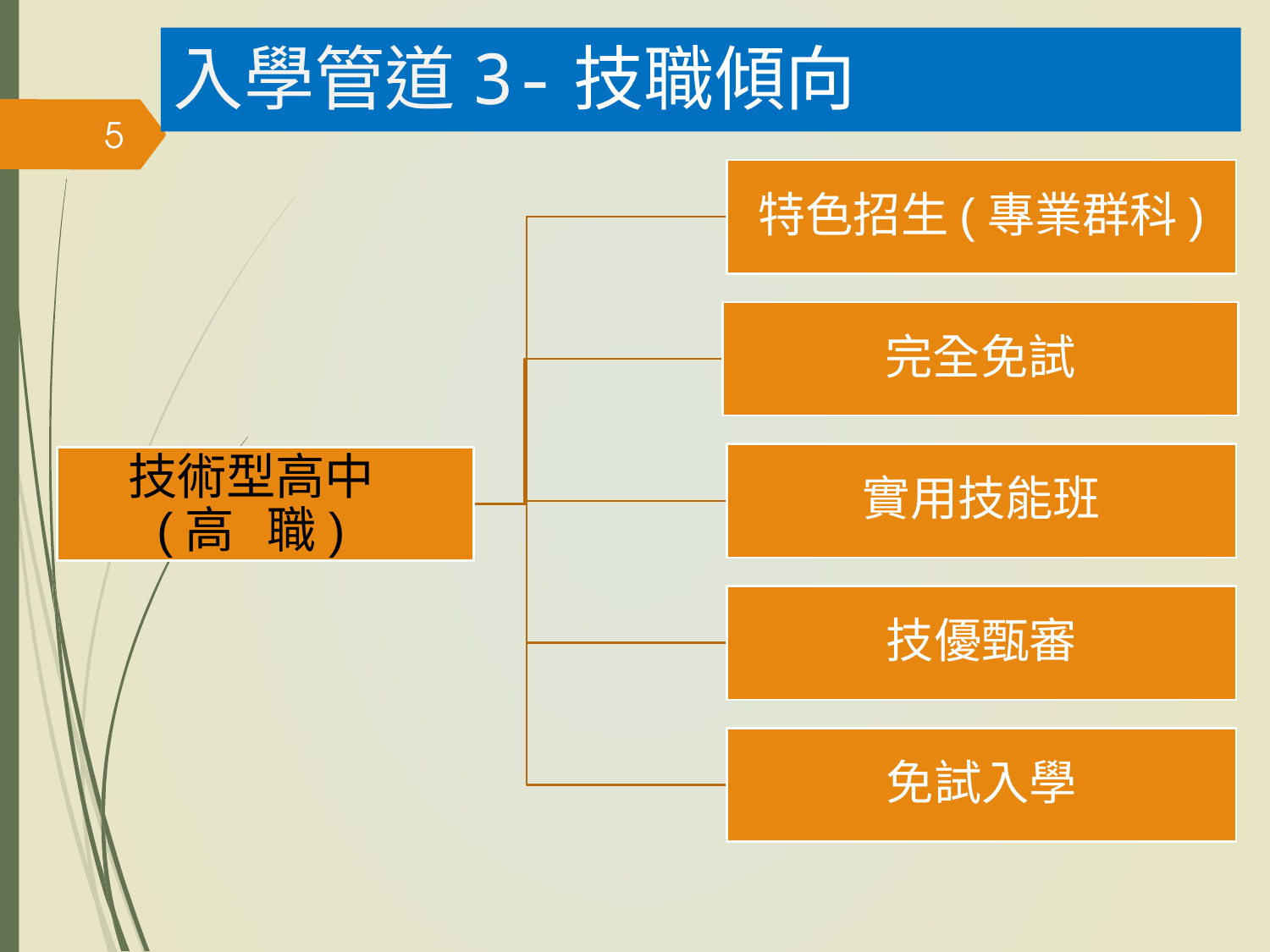

入學管道3-技職傾向

5

特色招生(專業群科)

完全免試

技術型高中
(高   職)

實用技能班

技優甄審

免試入學